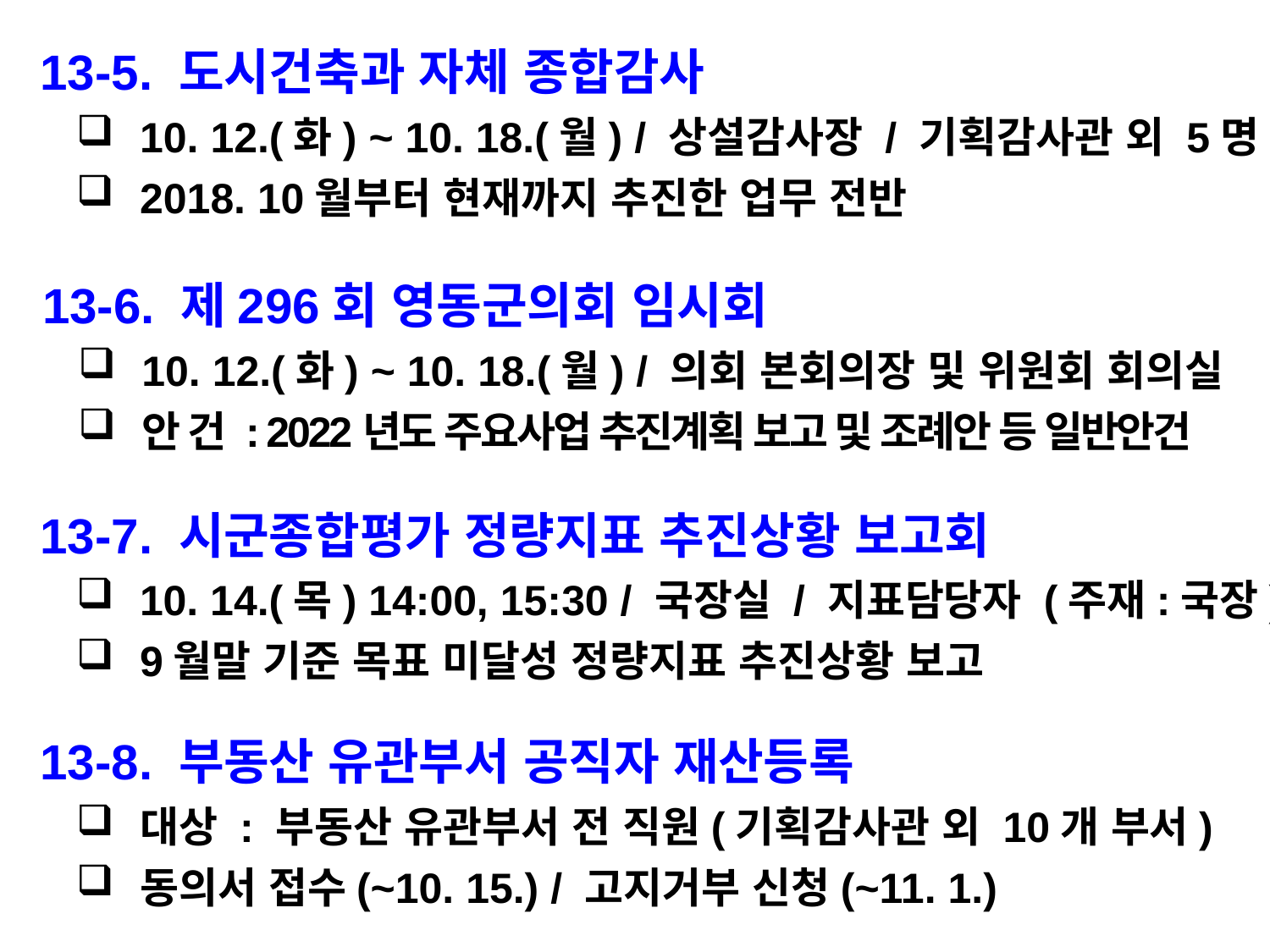

13-5. 도시건축과 자체 종합감사
10. 12.(화) ~ 10. 18.(월) / 상설감사장 / 기획감사관 외 5명
2018. 10월부터 현재까지 추진한 업무 전반
  13-6. 제296회 영동군의회 임시회
10. 12.(화) ~ 10. 18.(월) / 의회 본회의장 및 위원회 회의실
안 건 : 2022년도 주요사업 추진계획 보고 및 조례안 등 일반안건
  13-7. 시군종합평가 정량지표 추진상황 보고회
10. 14.(목) 14:00, 15:30 / 국장실 / 지표담당자 (주재:국장)
9월말 기준 목표 미달성 정량지표 추진상황 보고

  13-8. 부동산 유관부서 공직자 재산등록
대상 : 부동산 유관부서 전 직원(기획감사관 외 10개 부서)
동의서 접수(~10. 15.) / 고지거부 신청(~11. 1.)